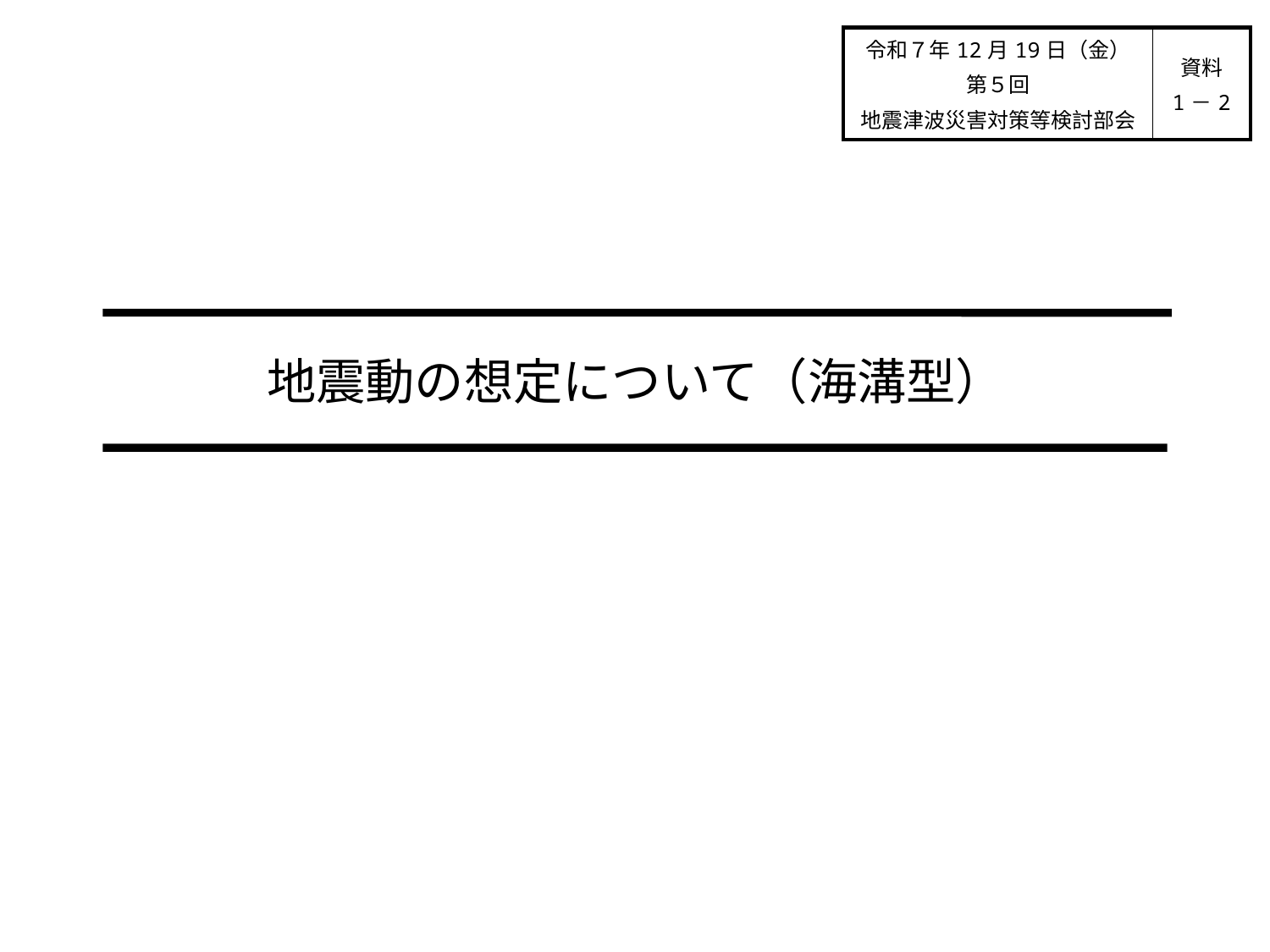

| 令和７年12月19日（金） 第５回 地震津波災害対策等検討部会 | 資料 1－2 |
| --- | --- |

地震動の想定について（海溝型）